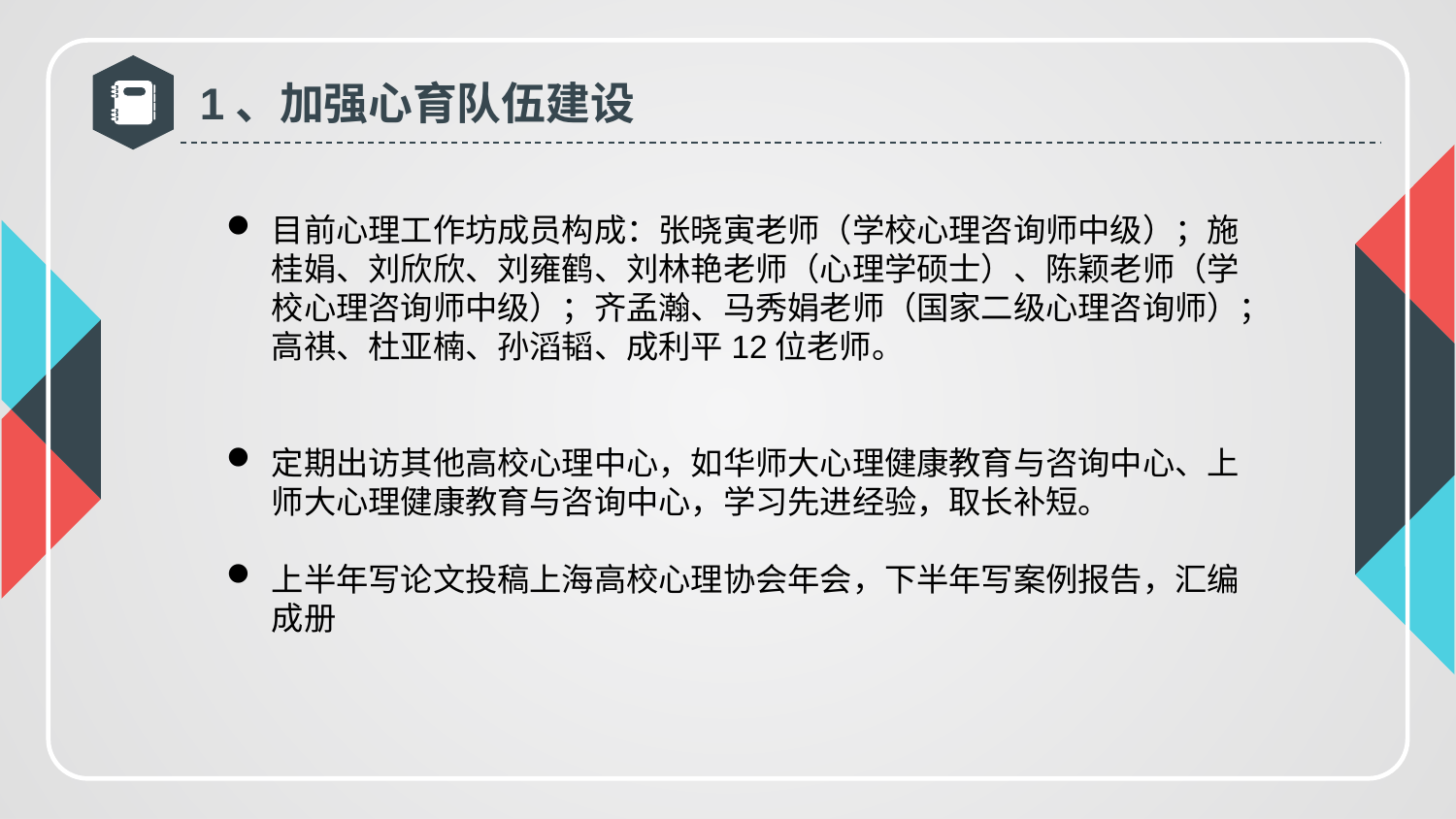

1、加强心育队伍建设
目前心理工作坊成员构成：张晓寅老师（学校心理咨询师中级）；施桂娟、刘欣欣、刘雍鹤、刘林艳老师（心理学硕士）、陈颖老师（学校心理咨询师中级）；齐孟瀚、马秀娟老师（国家二级心理咨询师）；高祺、杜亚楠、孙滔韬、成利平12位老师。

定期出访其他高校心理中心，如华师大心理健康教育与咨询中心、上师大心理健康教育与咨询中心，学习先进经验，取长补短。

上半年写论文投稿上海高校心理协会年会，下半年写案例报告，汇编成册